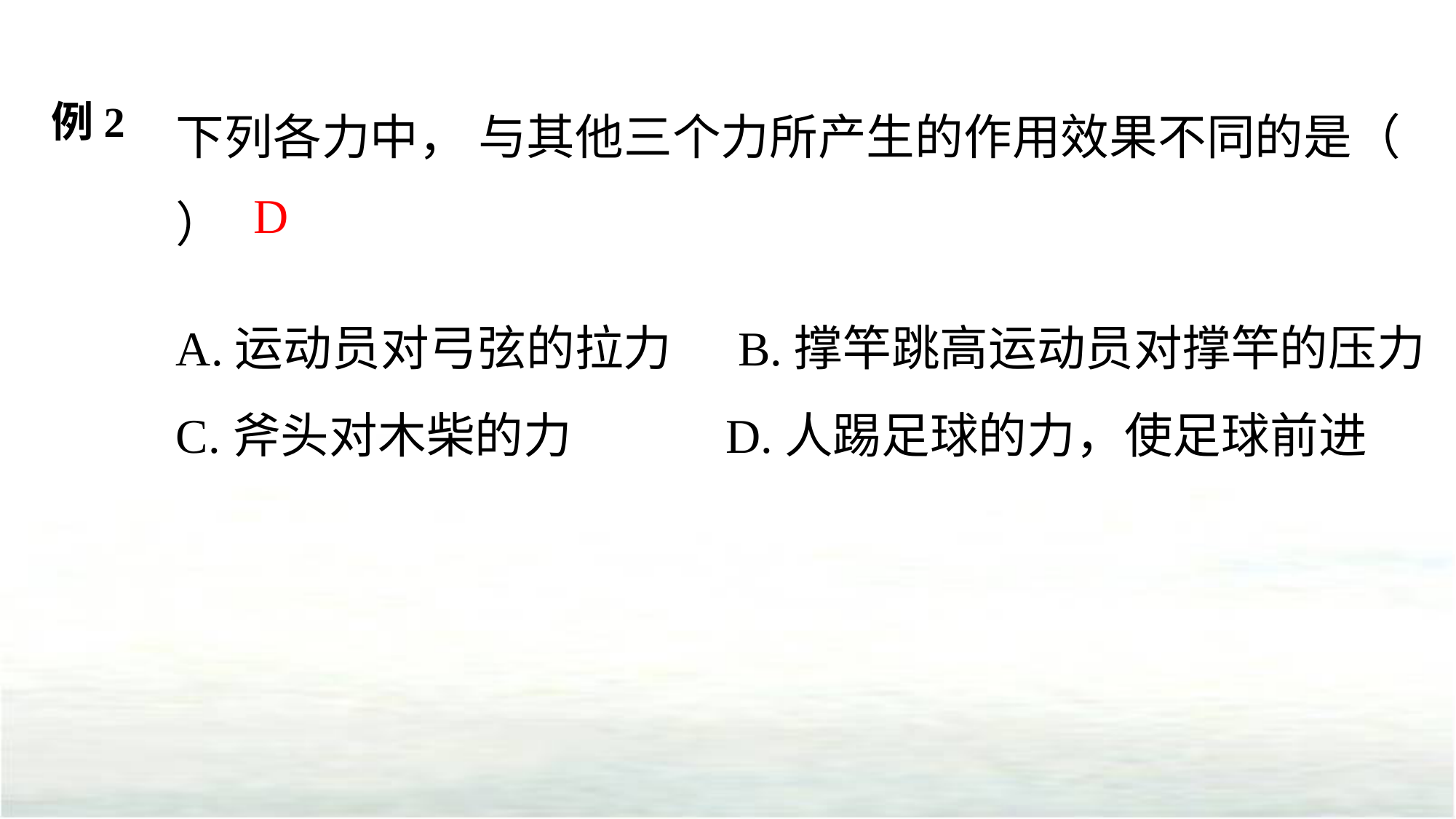

下列各力中， 与其他三个力所产生的作用效果不同的是（        ）
A.运动员对弓弦的拉力     B.撑竿跳高运动员对撑竿的压力
C.斧头对木柴的力             D.人踢足球的力，使足球前进
例2
D